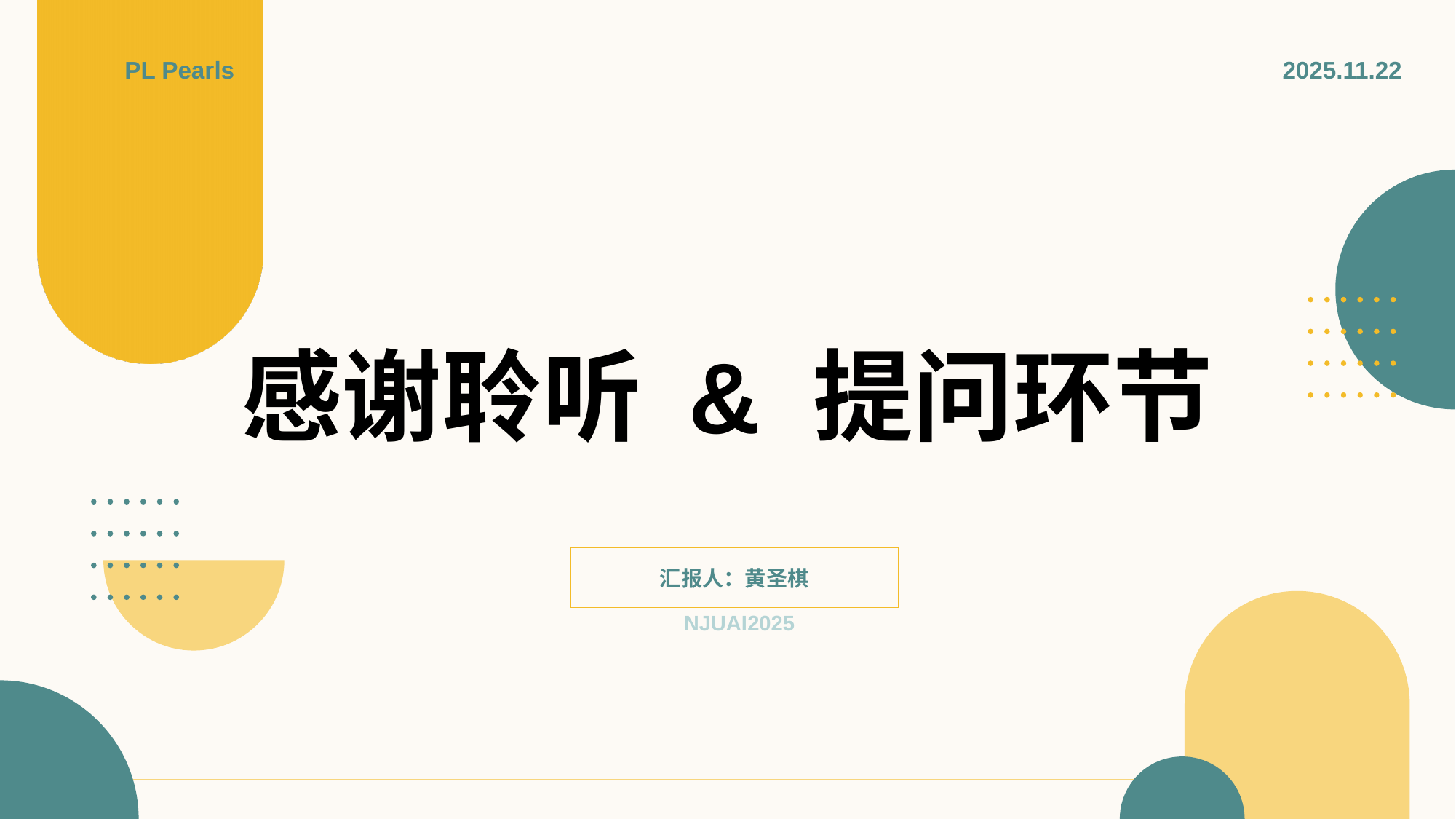

PL Pearls
2025.11.22
# 感谢聆听 & 提问环节
汇报人：黄圣棋
NJUAI2025